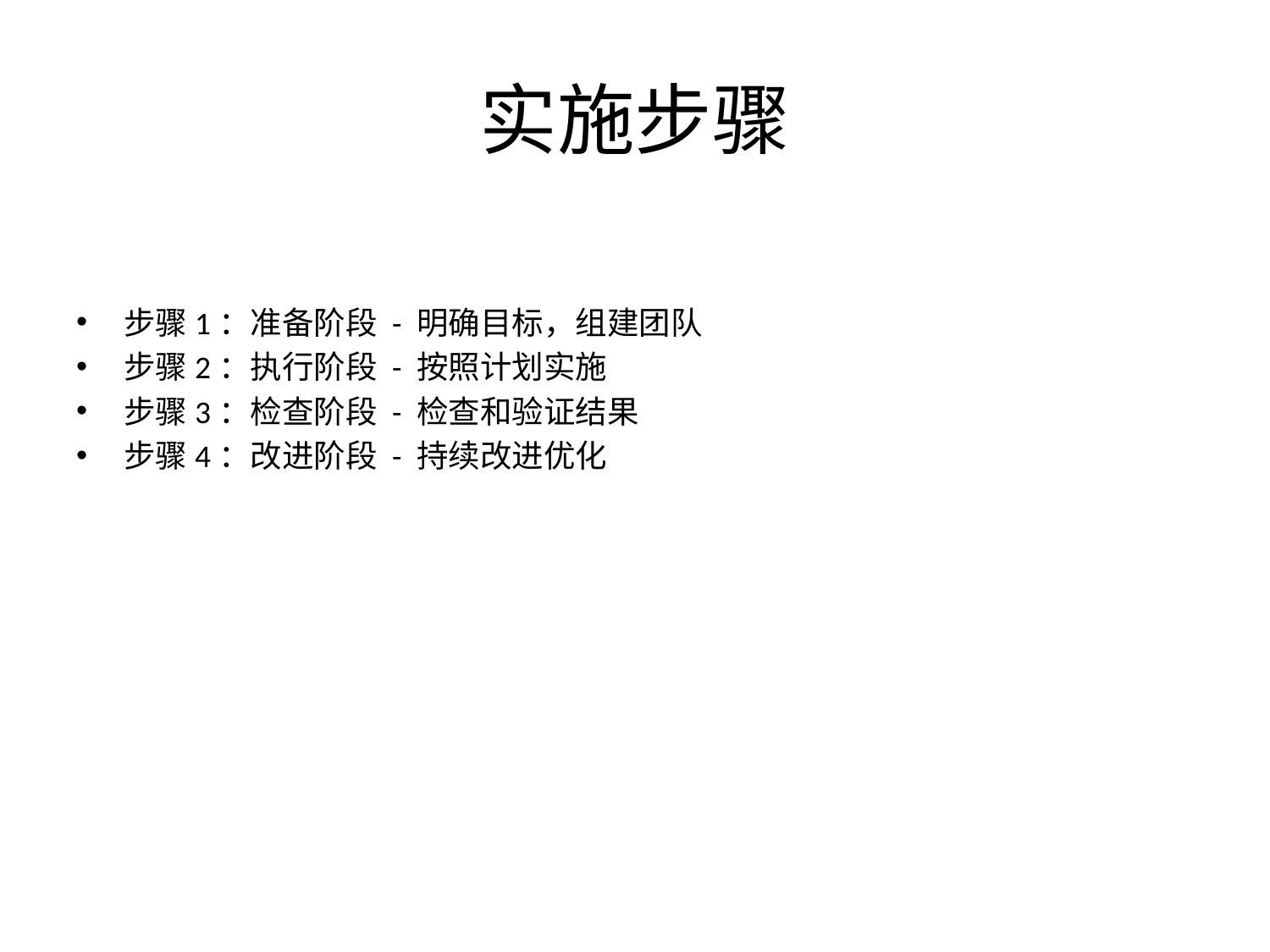

# 实施步骤

步骤1：准备阶段 - 明确目标，组建团队
步骤2：执行阶段 - 按照计划实施
步骤3：检查阶段 - 检查和验证结果
步骤4：改进阶段 - 持续改进优化